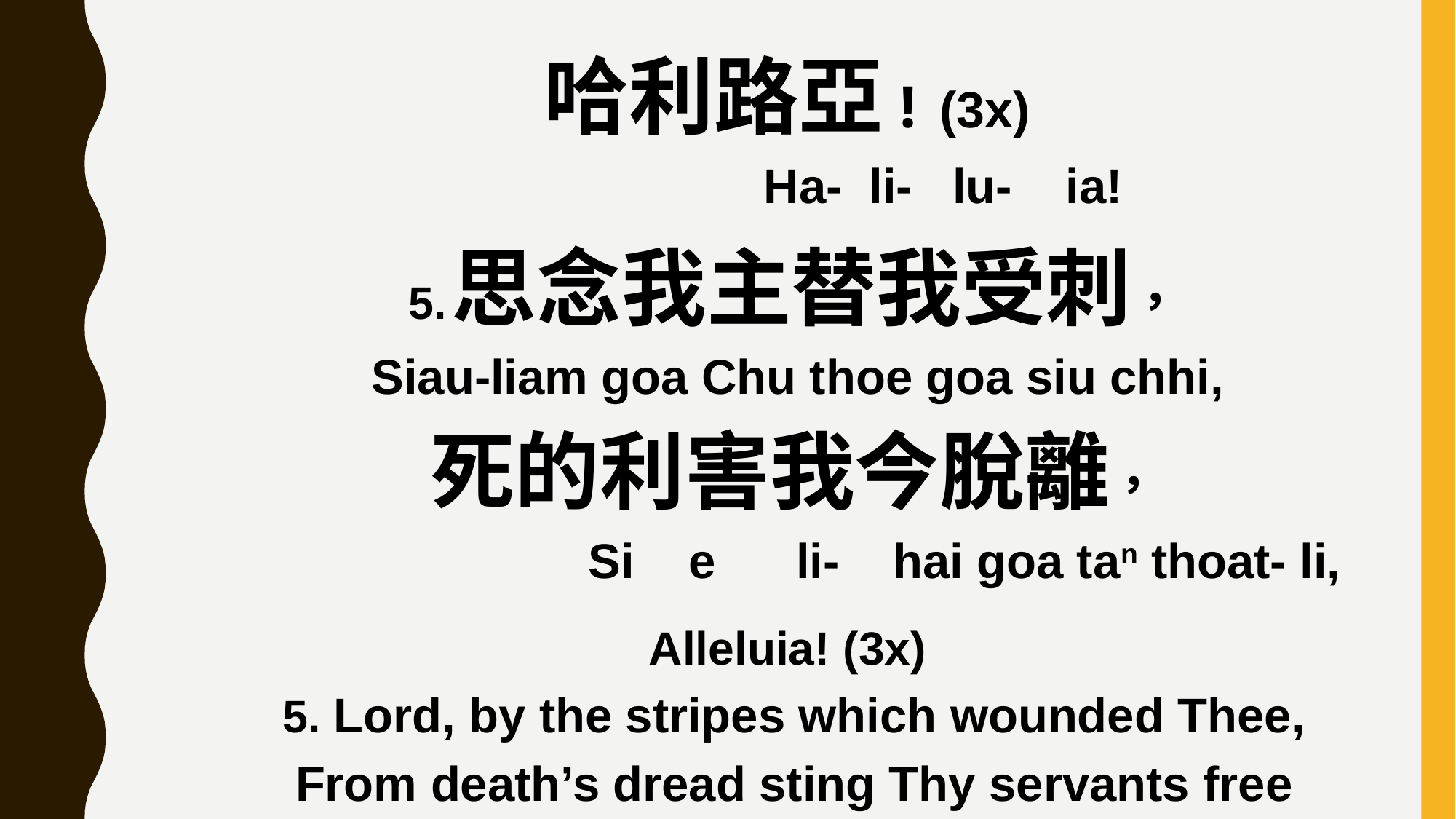

哈利路亞! (3x)
                                            Ha-  li-   lu-    ia!

5. 思念我主替我受刺，
 Siau-liam goa Chu thoe goa siu chhi,
死的利害我今脫離，
                               Si    e      li-    hai goa tan thoat- li,

Alleluia! (3x)
5. Lord, by the stripes which wounded Thee,
From death’s dread sting Thy servants free